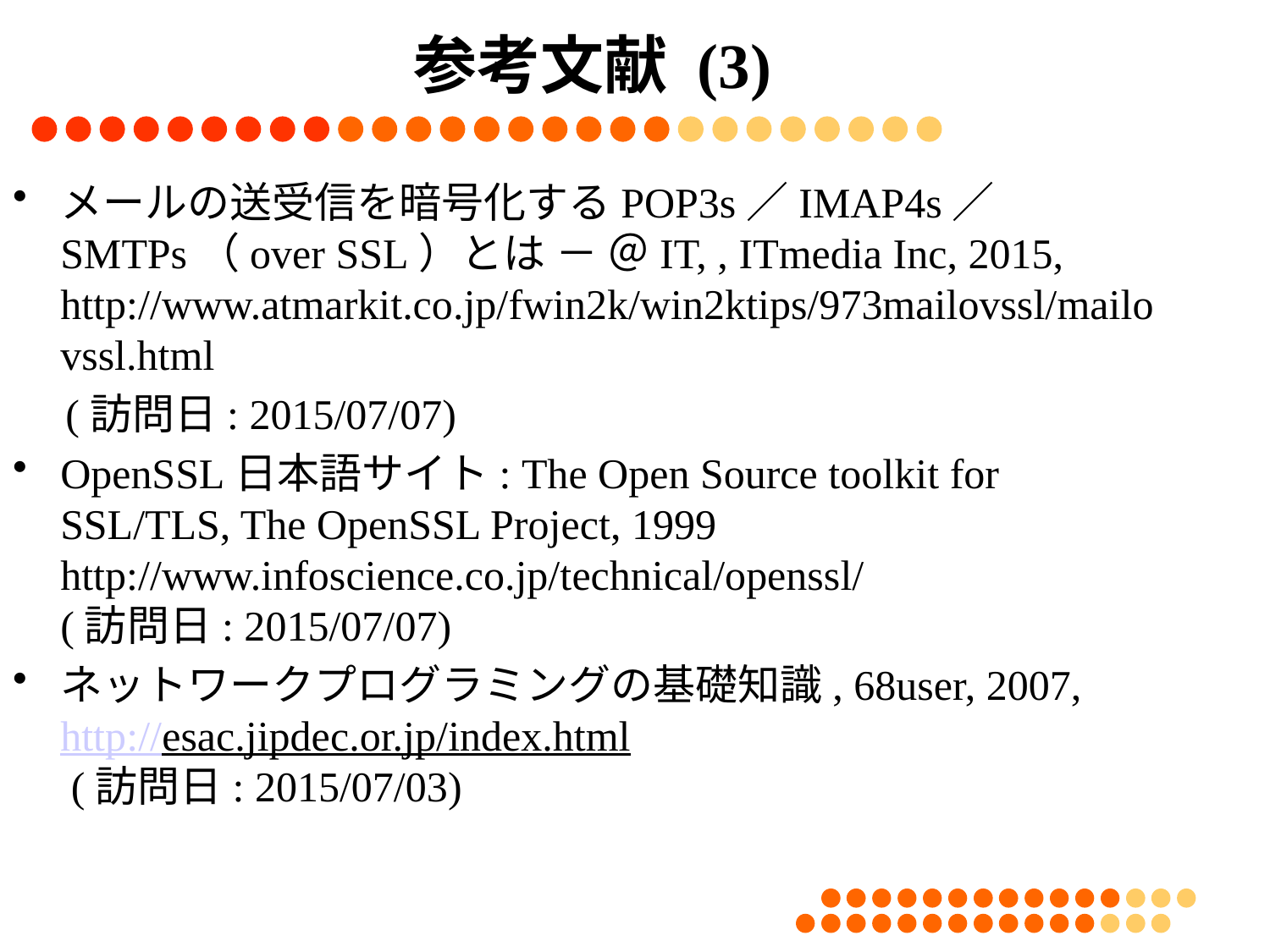

# 参考文献 (3)
メールの送受信を暗号化するPOP3s／IMAP4s／SMTPs（over SSL）とは － ＠IT, , ITmedia Inc, 2015,
http://www.atmarkit.co.jp/fwin2k/win2ktips/973mailovssl/mailovssl.html
     (訪問日: 2015/07/07)
OpenSSL日本語サイト: The Open Source toolkit for SSL/TLS, The OpenSSL Project, 1999
http://www.infoscience.co.jp/technical/openssl/
(訪問日: 2015/07/07)
ネットワークプログラミングの基礎知識, 68user, 2007,
http://esac.jipdec.or.jp/index.html
 (訪問日: 2015/07/03)